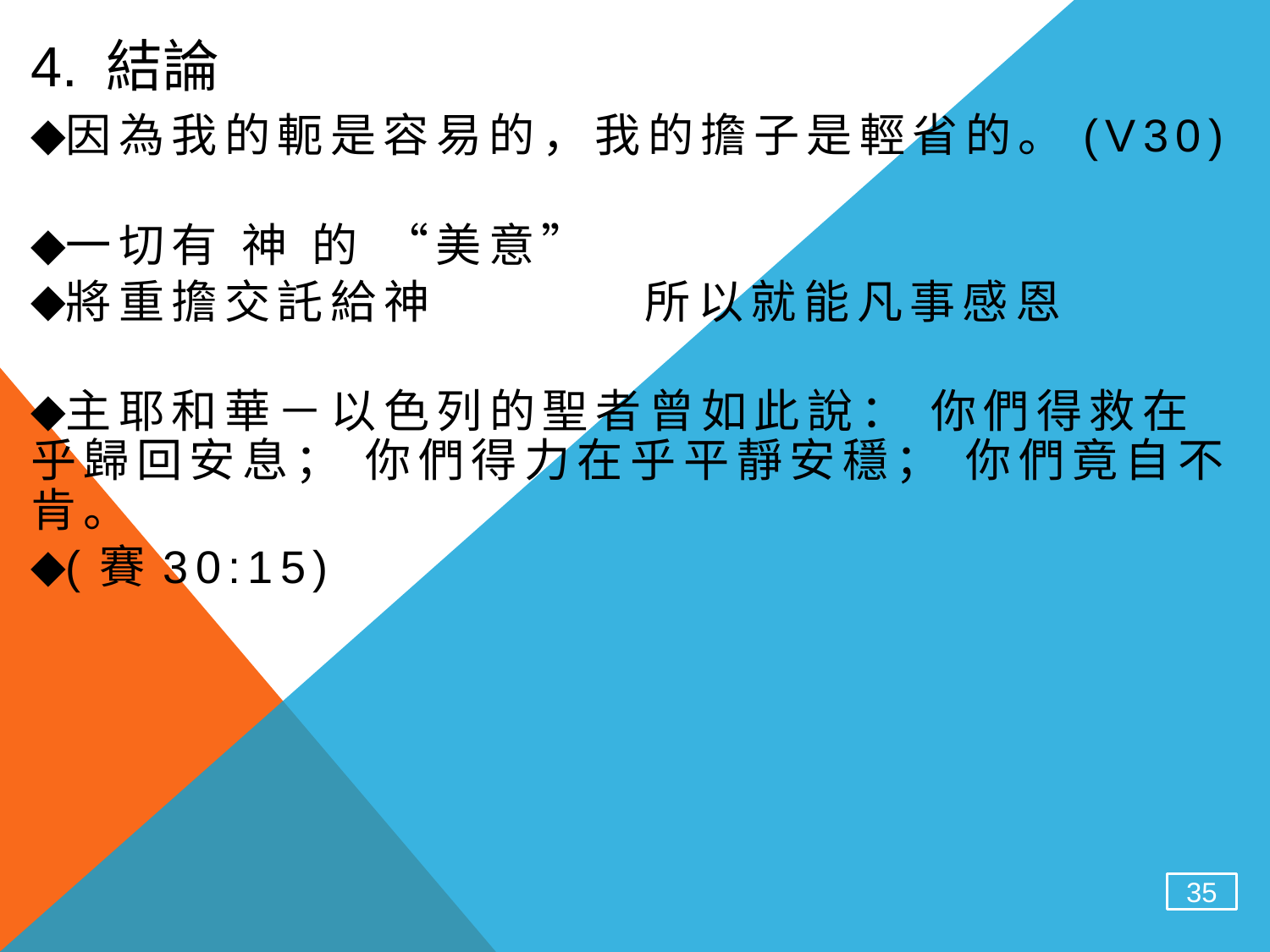

# 4. 結論
因為我的軛是容易的，我的擔子是輕省的。(v30)

一切有 神 的 “美意”
將重擔交託給神            所以就能凡事感恩

主耶和華－以色列的聖者曾如此說： 你們得救在乎歸回安息； 你們得力在乎平靜安穩； 你們竟自不肯。
(賽30:15)
35